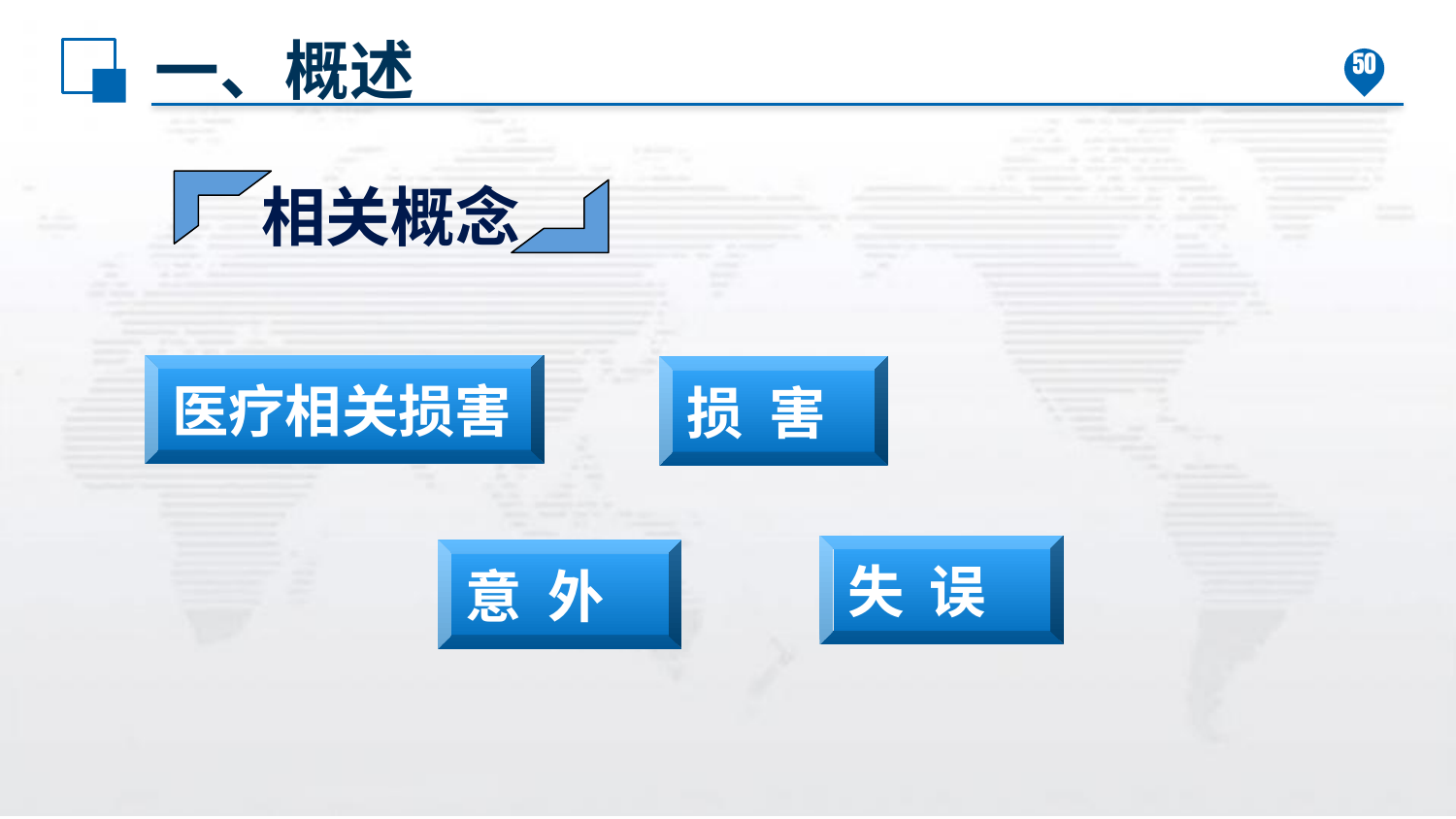

# 一、概述
50
相关概念

医疗相关损害
损  害
失  误
意  外